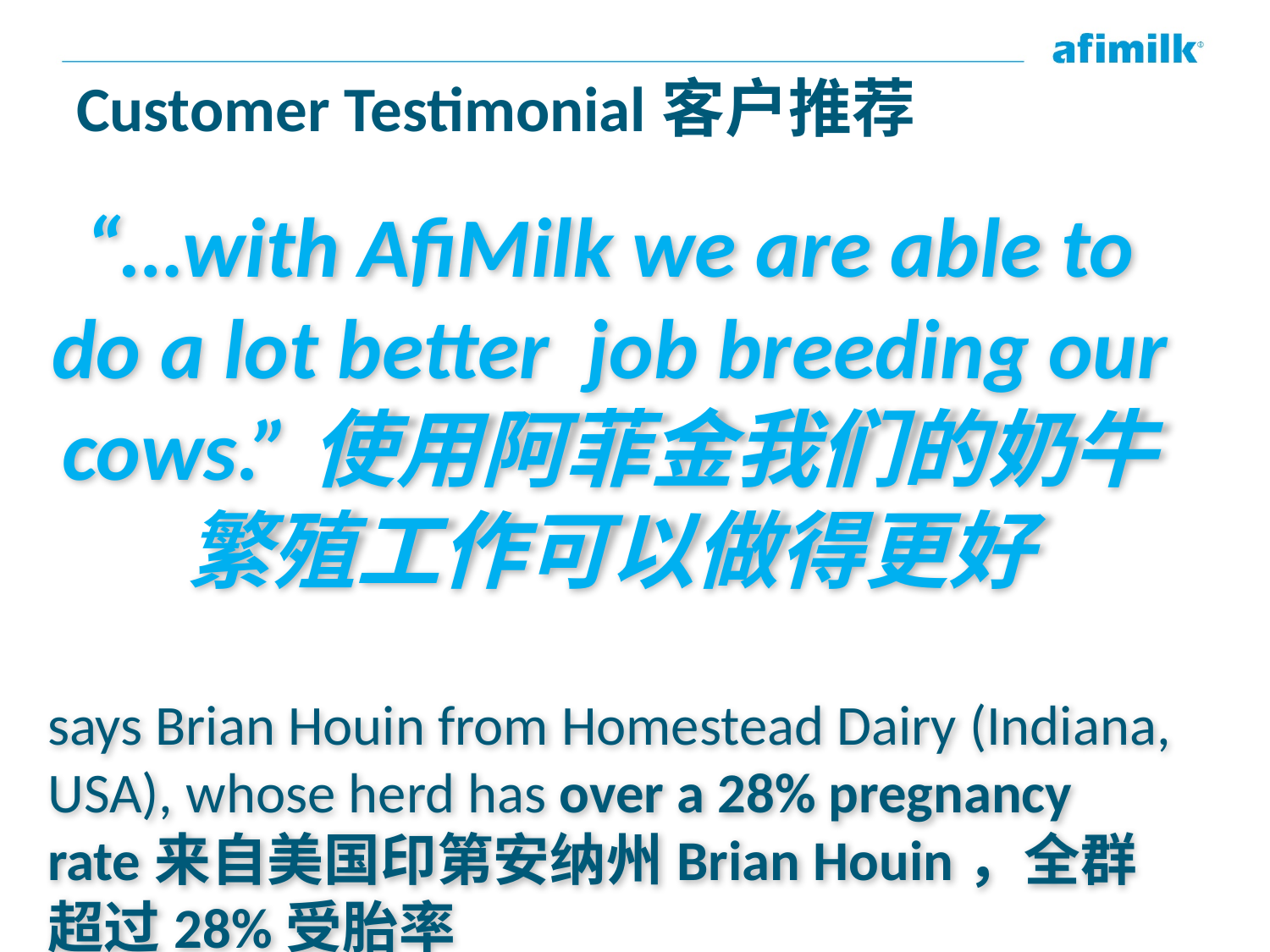

# Customer Testimonial客户推荐

“…with AfiMilk we are able to do a lot better  job breeding our cows.”使用阿菲金我们的奶牛繁殖工作可以做得更好

says Brian Houin from Homestead Dairy (Indiana, USA), whose herd has over a 28% pregnancy rate来自美国印第安纳州Brian Houin，全群超过28%受胎率